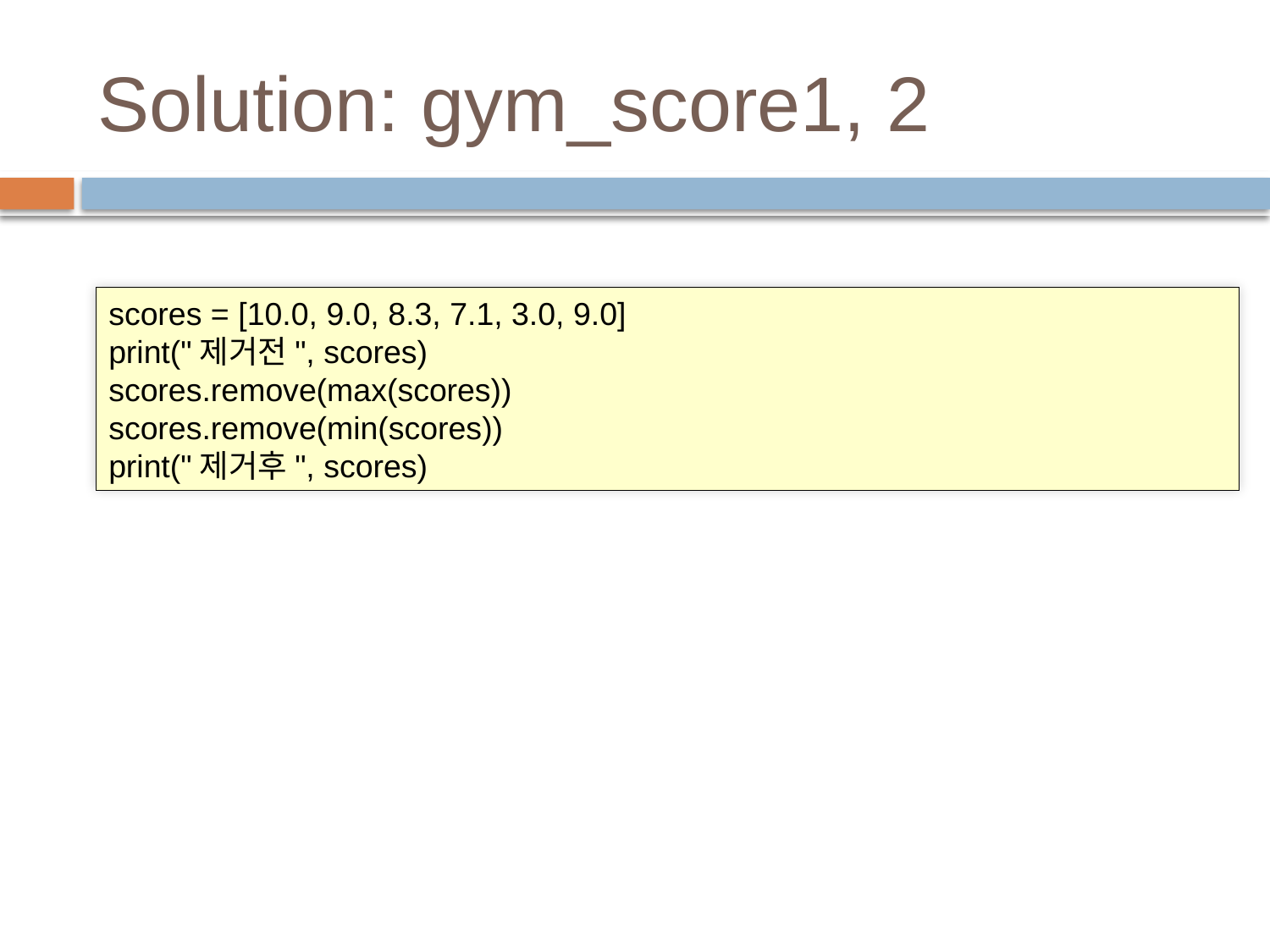

# Solution: gym_score1, 2
scores = [10.0, 9.0, 8.3, 7.1, 3.0, 9.0]
print("제거전", scores)
scores.remove(max(scores))
scores.remove(min(scores))
print("제거후", scores)